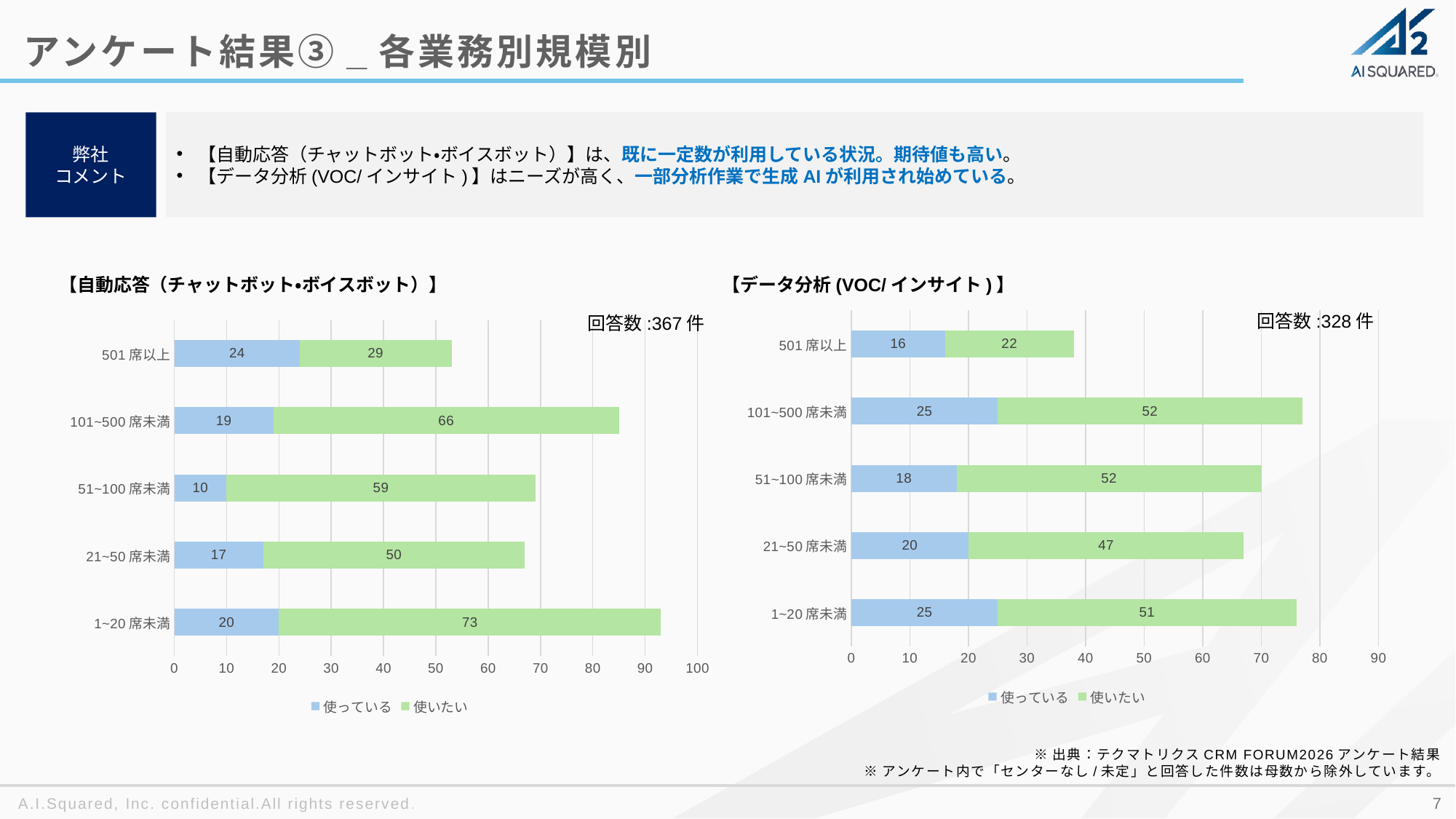

アンケート結果③_各業務別規模別
弊社
コメント
【自動応答（チャットボット・ボイスボット）】は、既に一定数が利用している状況。期待値も高い。
【データ分析(VOC/インサイト)】はニーズが高く、一部分析作業で生成AIが利用され始めている。
【自動応答（チャットボット・ボイスボット）】
【データ分析(VOC/インサイト)】

### Chart

| Category | 使っている | 使いたい |
|---|---|---|
| 1~20席未満 | 25.0 | 51.0 |
| 21~50席未満 | 20.0 | 47.0 |
| 51~100席未満 | 18.0 | 52.0 |
| 101~500席未満 | 25.0 | 52.0 |
| 501席以上 | 16.0 | 22.0 |
回答数:328件
回答数:367件

### Chart

| Category | 使っている | 使いたい |
|---|---|---|
| 1~20席未満 | 20.0 | 73.0 |
| 21~50席未満 | 17.0 | 50.0 |
| 51~100席未満 | 10.0 | 59.0 |
| 101~500席未満 | 19.0 | 66.0 |
| 501席以上 | 24.0 | 29.0 |
※出典：テクマトリクスCRM FORUM2026アンケート結果
※アンケート内で「センターなし/未定」と回答した件数は母数から除外しています。